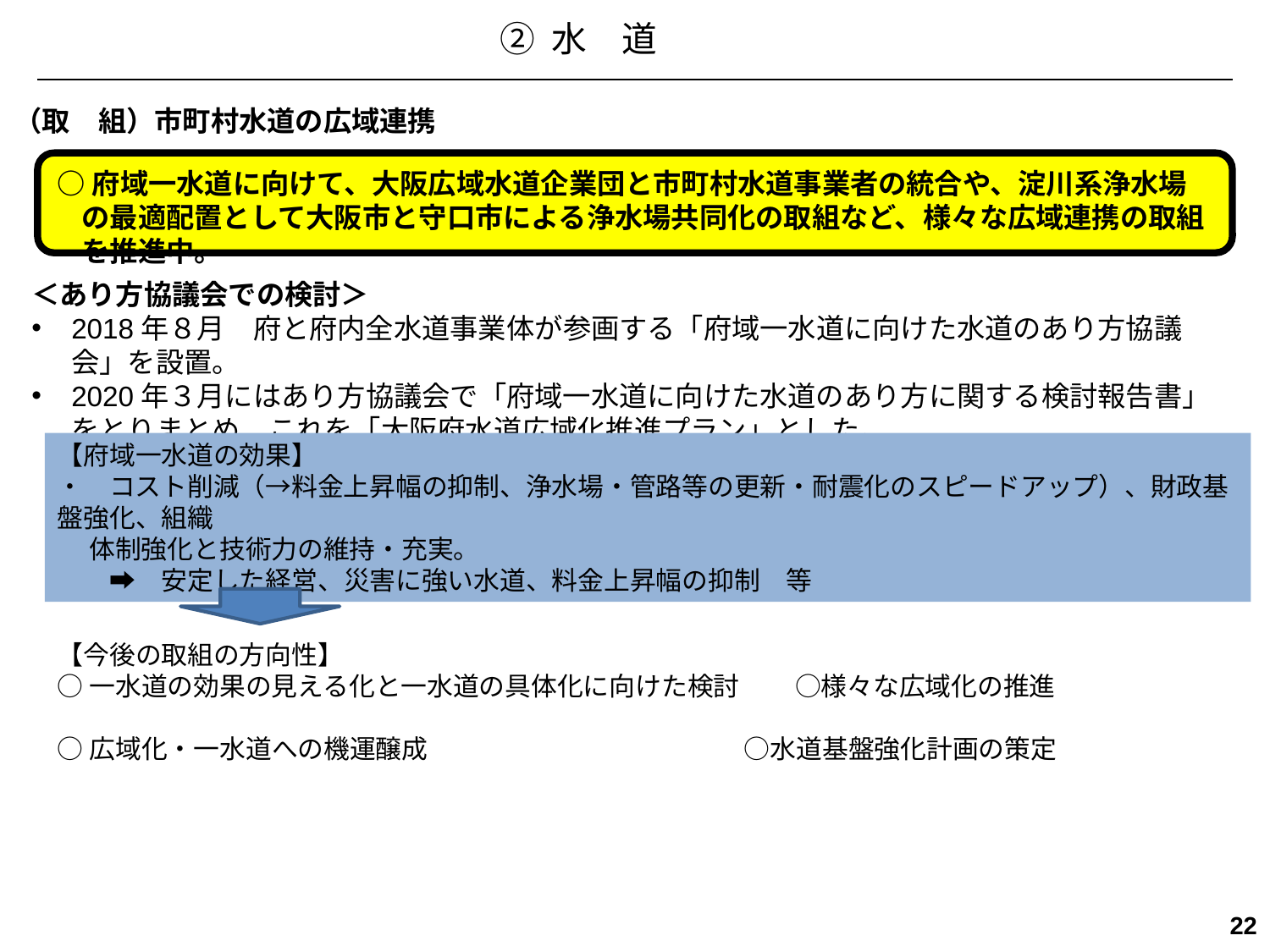

② 水　道
（取　組）市町村水道の広域連携

○府域一水道に向けて、大阪広域水道企業団と市町村水道事業者の統合や、淀川系浄水場の最適配置として大阪市と守口市による浄水場共同化の取組など、様々な広域連携の取組を推進中。
＜あり方協議会での検討＞
2018年８月　府と府内全水道事業体が参画する「府域一水道に向けた水道のあり方協議会」を設置。
2020年３月にはあり方協議会で「府域一水道に向けた水道のあり方に関する検討報告書」をとりまとめ、これを「大阪府水道広域化推進プラン」とした。
【府域一水道の効果】
・　コスト削減（→料金上昇幅の抑制、浄水場・管路等の更新・耐震化のスピードアップ）、財政基盤強化、組織
　 体制強化と技術力の維持・充実。
　　➡　安定した経営、災害に強い水道、料金上昇幅の抑制　等

【今後の取組の方向性】
○一水道の効果の見える化と一水道の具体化に向けた検討     　○様々な広域化の推進
○広域化・一水道への機運醸成　　　　　　                           ○水道基盤強化計画の策定
22